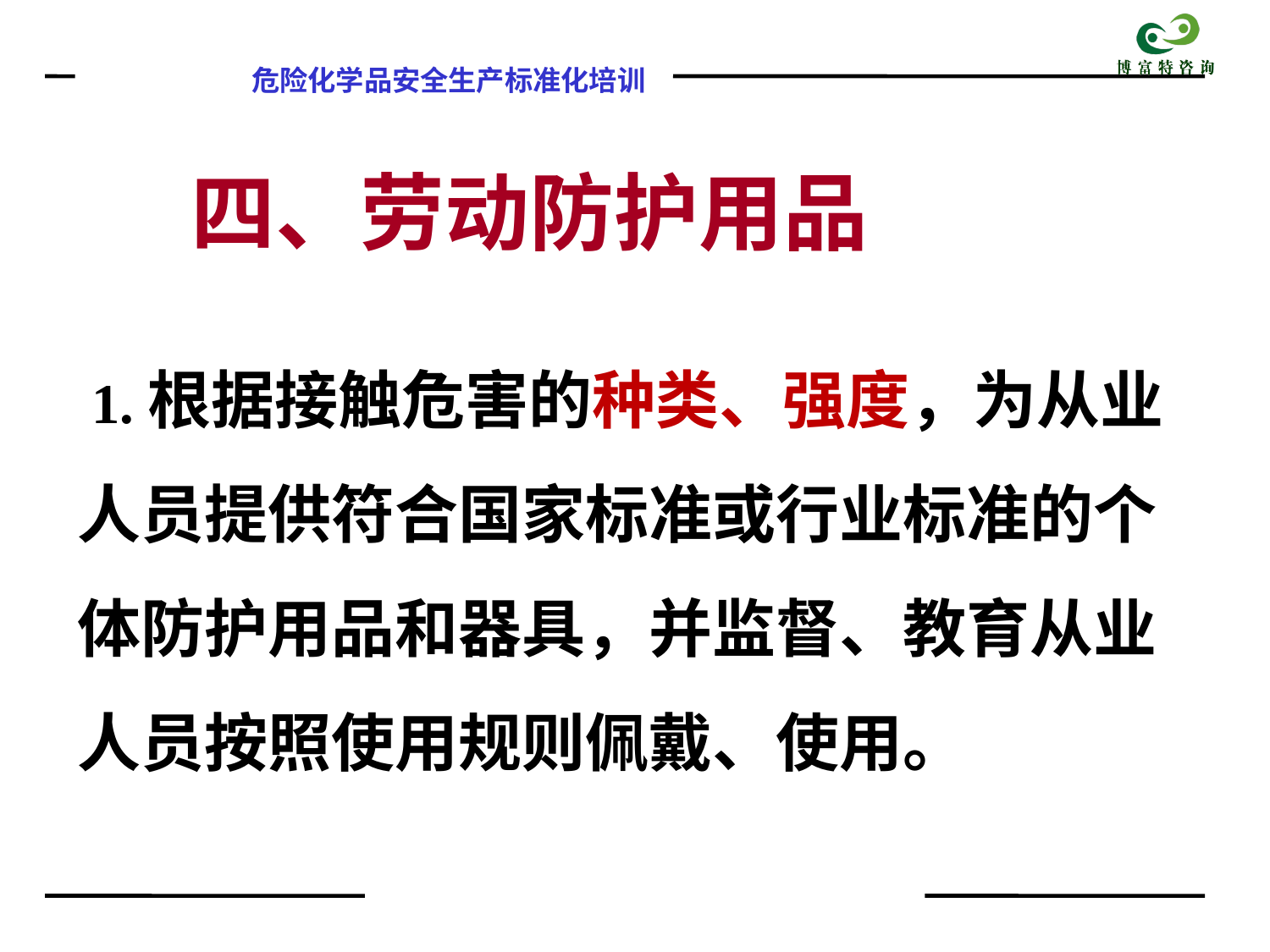

四、劳动防护用品
 1.根据接触危害的种类、强度，为从业人员提供符合国家标准或行业标准的个体防护用品和器具，并监督、教育从业人员按照使用规则佩戴、使用。